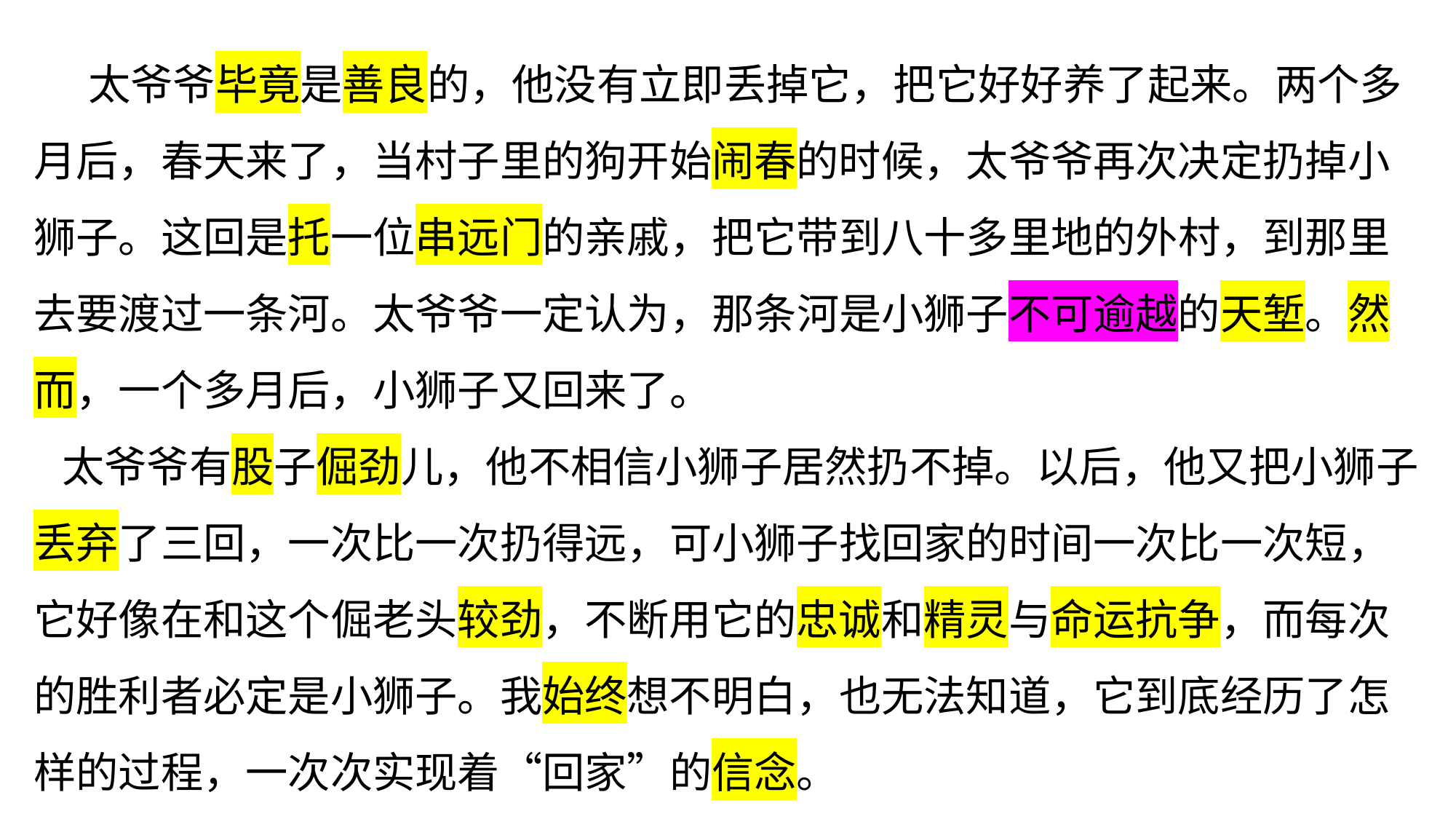

太爷爷毕竟是善良的，他没有立即丢掉它，把它好好养了起来。两个多月后，春天来了，当村子里的狗开始闹春的时候，太爷爷再次决定扔掉小狮子。这回是托一位串远门的亲戚，把它带到八十多里地的外村，到那里去要渡过一条河。太爷爷一定认为，那条河是小狮子不可逾越的天堑。然而，一个多月后，小狮子又回来了。
   太爷爷有股子倔劲儿，他不相信小狮子居然扔不掉。以后，他又把小狮子丢弃了三回，一次比一次扔得远，可小狮子找回家的时间一次比一次短，它好像在和这个倔老头较劲，不断用它的忠诚和精灵与命运抗争，而每次的胜利者必定是小狮子。我始终想不明白，也无法知道，它到底经历了怎样的过程，一次次实现着“回家”的信念。